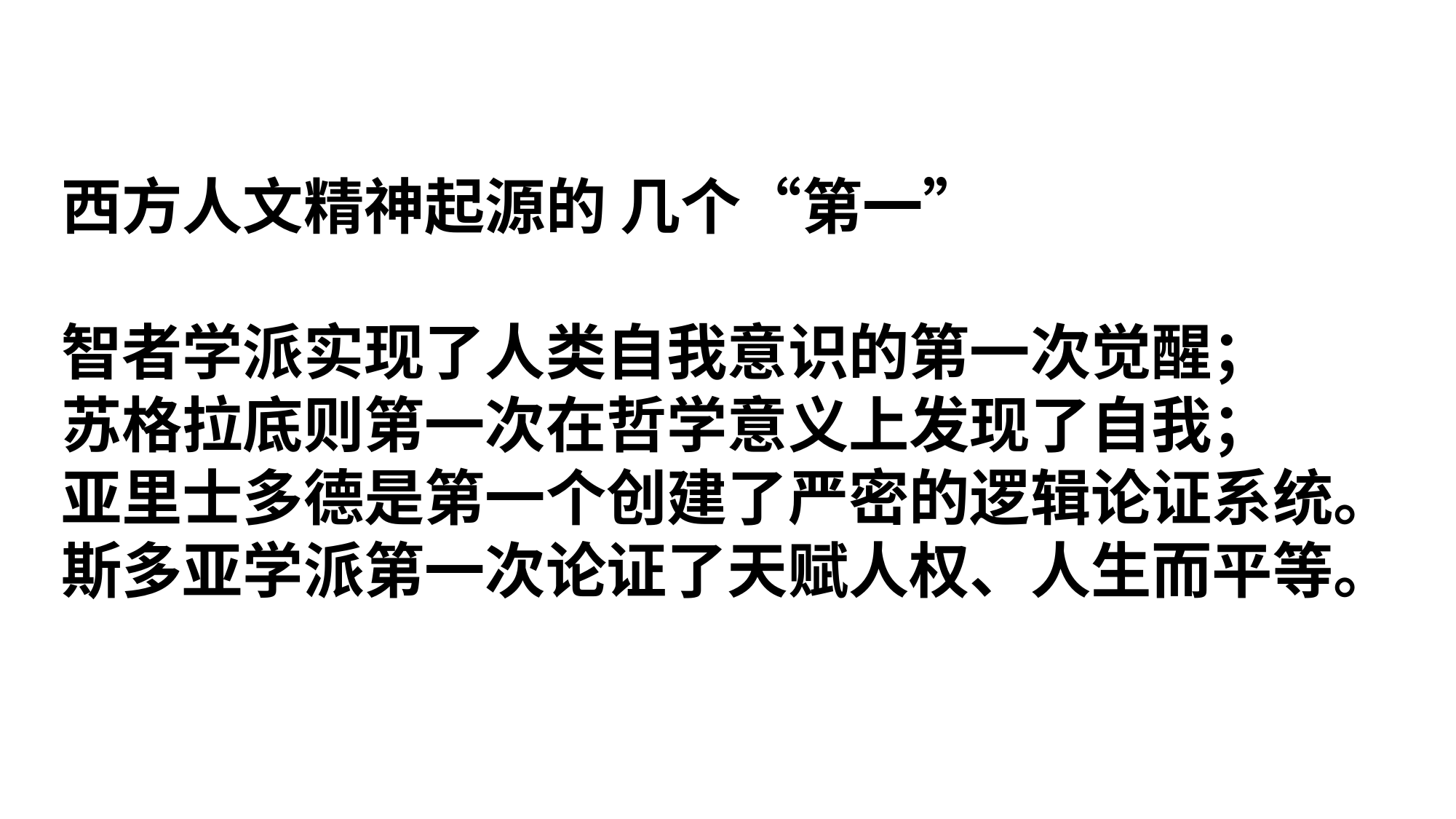

西方人文精神起源的 几个“第一”

智者学派实现了人类自我意识的第一次觉醒；
苏格拉底则第一次在哲学意义上发现了自我；
亚里士多德是第一个创建了严密的逻辑论证系统。
斯多亚学派第一次论证了天赋人权、人生而平等。